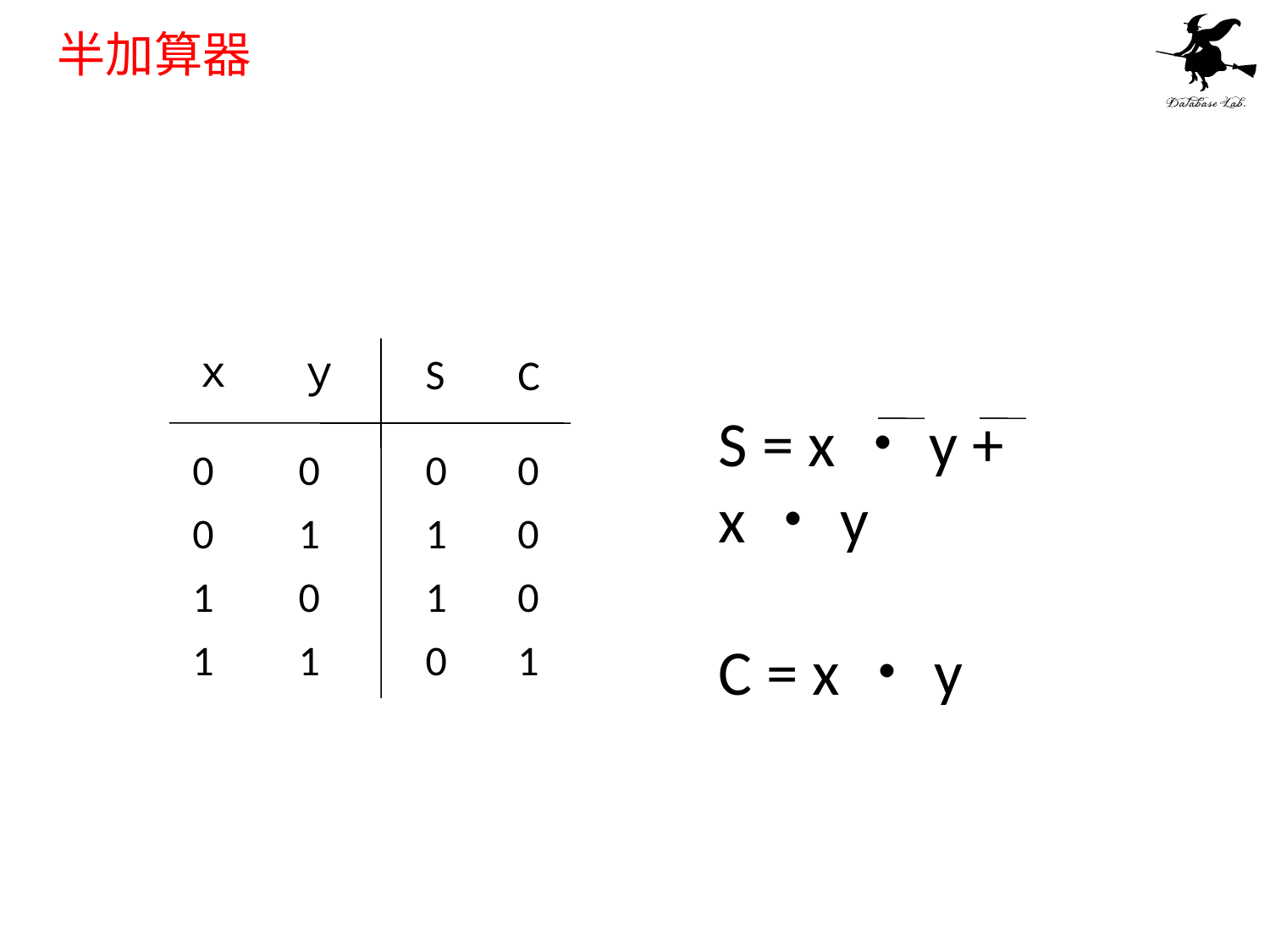

# 半加算器
ｘ
ｙ

S
C
S = x・y + x・y

C = x・y

0
0
0
0
0
1
1
0
1
0
1
0
1
1
0
1